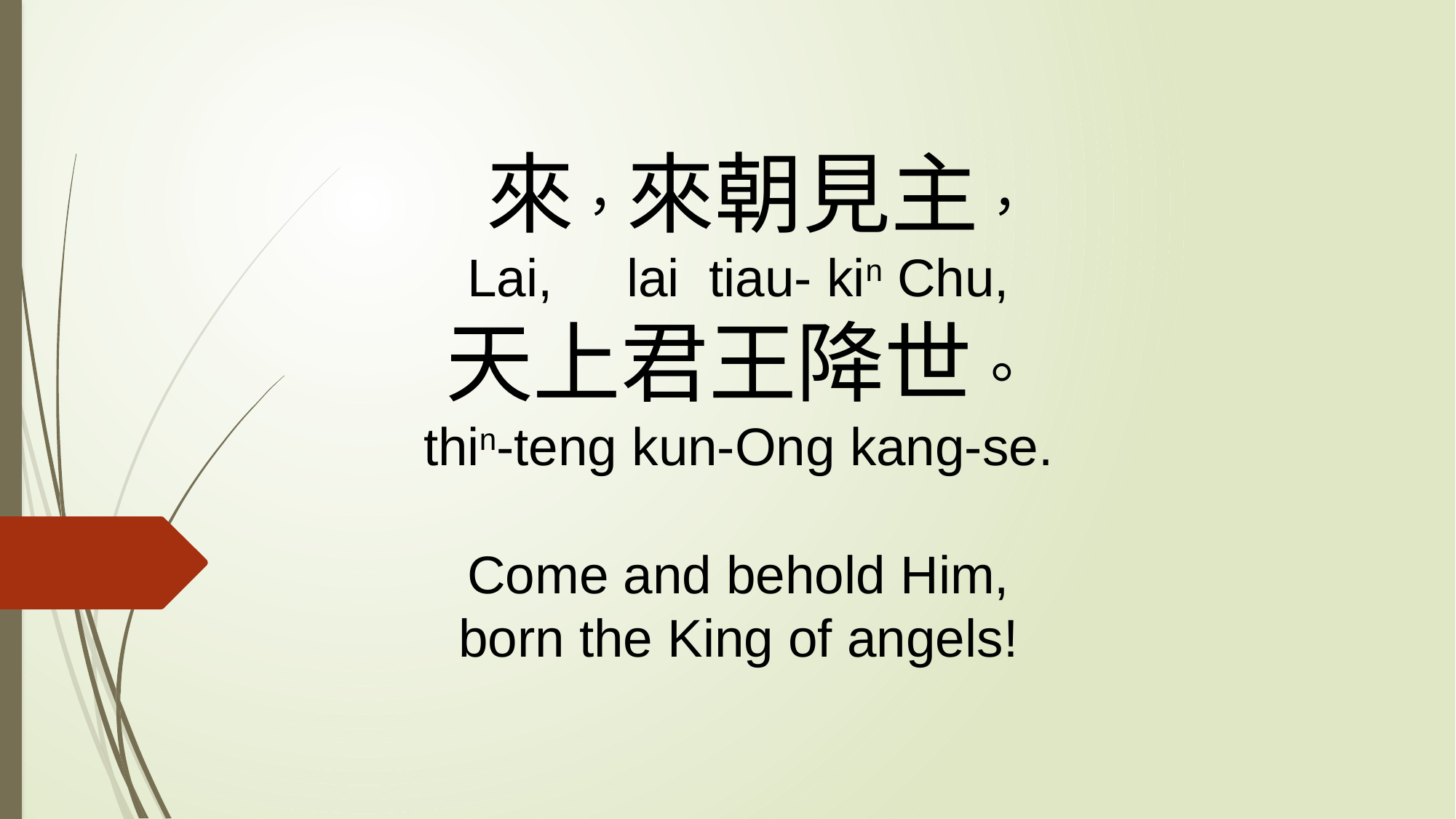

# 來，來朝見主， Lai,     lai  tiau- kin Chu, 天上君王降世。 thin-teng kun-Ong kang-se. Come and behold Him, born the King of angels!